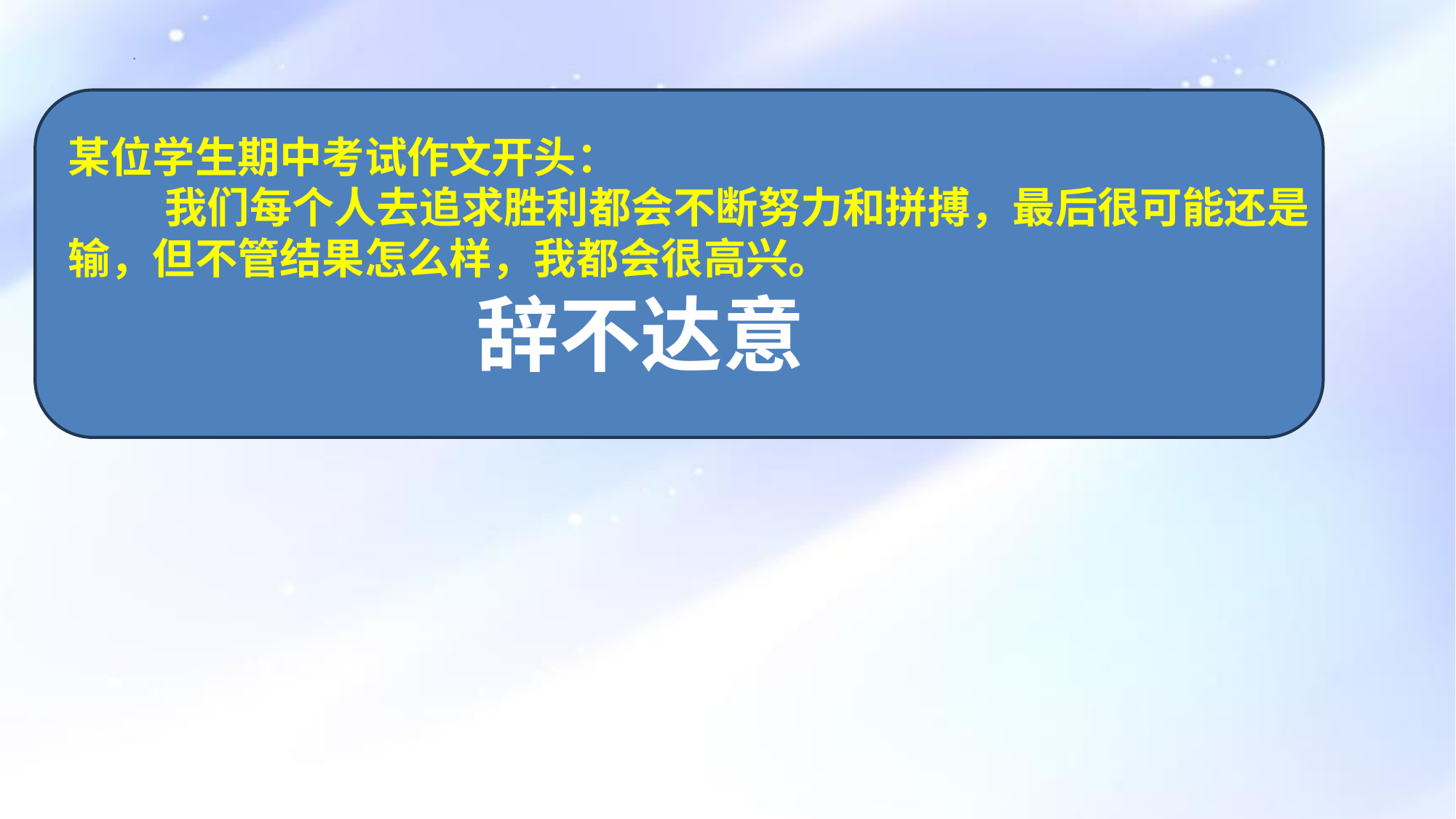

某位学生期中考试作文开头：
         我们每个人去追求胜利都会不断努力和拼搏，最后很可能还是输，但不管结果怎么样，我都会很高兴。
                     辞不达意